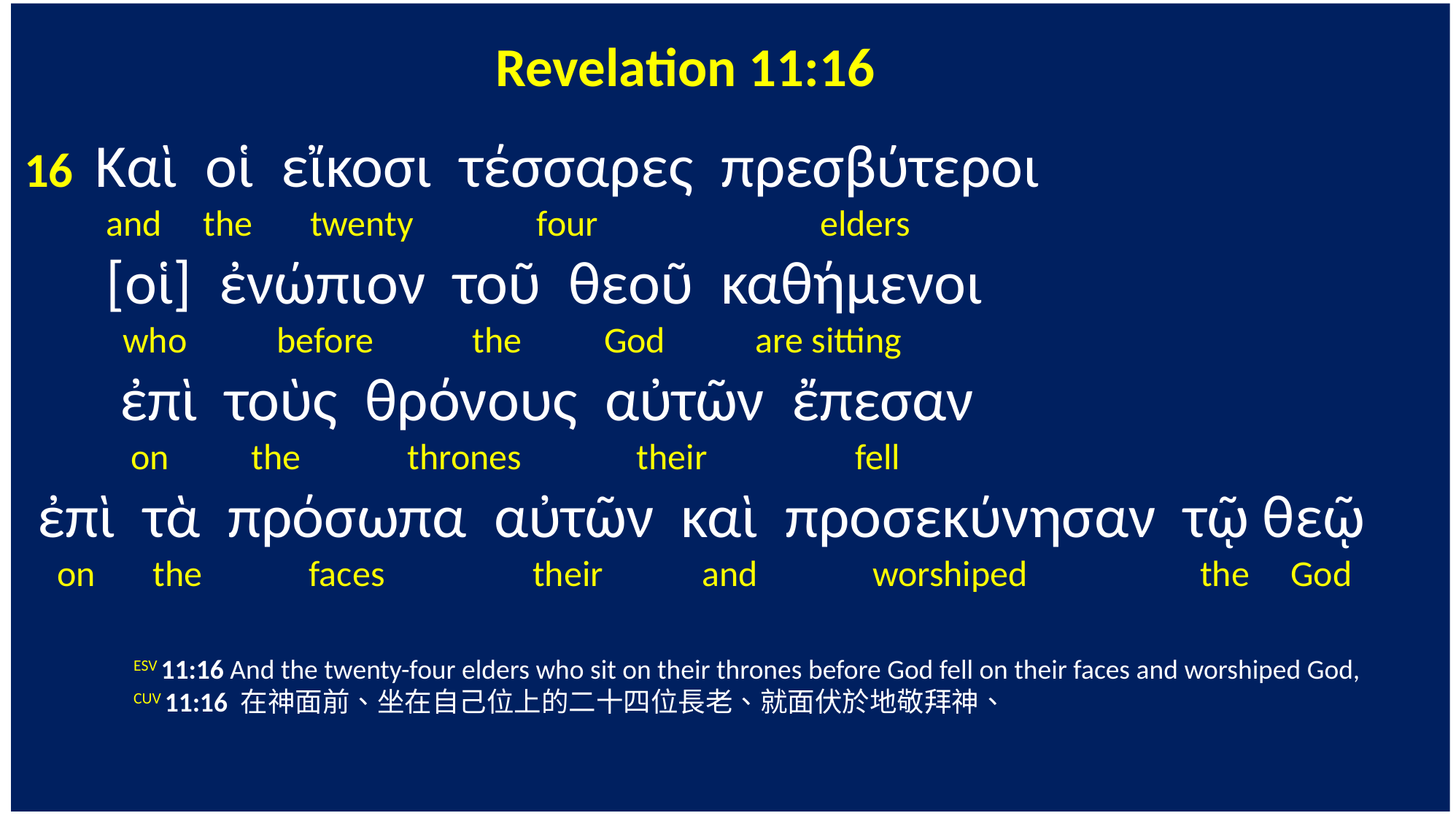

Revelation 11:16

16  Καὶ  οἱ  εἴκοσι  τέσσαρες  πρεσβύτεροι
          and     the       twenty               four                           elders
      [οἱ]  ἐνώπιον  τοῦ  θεοῦ  καθήμενοι
            who           before            the          God           are sitting
       ἐπὶ  τοὺς  θρόνους  αὐτῶν  ἔπεσαν
             on          the             thrones              their                  fell
 ἐπὶ  τὰ  πρόσωπα  αὐτῶν  καὶ  προσεκύνησαν  τῷ θεῷ
    on       the             faces                  their            and              worshiped                     the     God

	ESV 11:16 And the twenty-four elders who sit on their thrones before God fell on their faces and worshiped God,
	CUV 11:16 在神面前、坐在自己位上的二十四位長老、就面伏於地敬拜神、